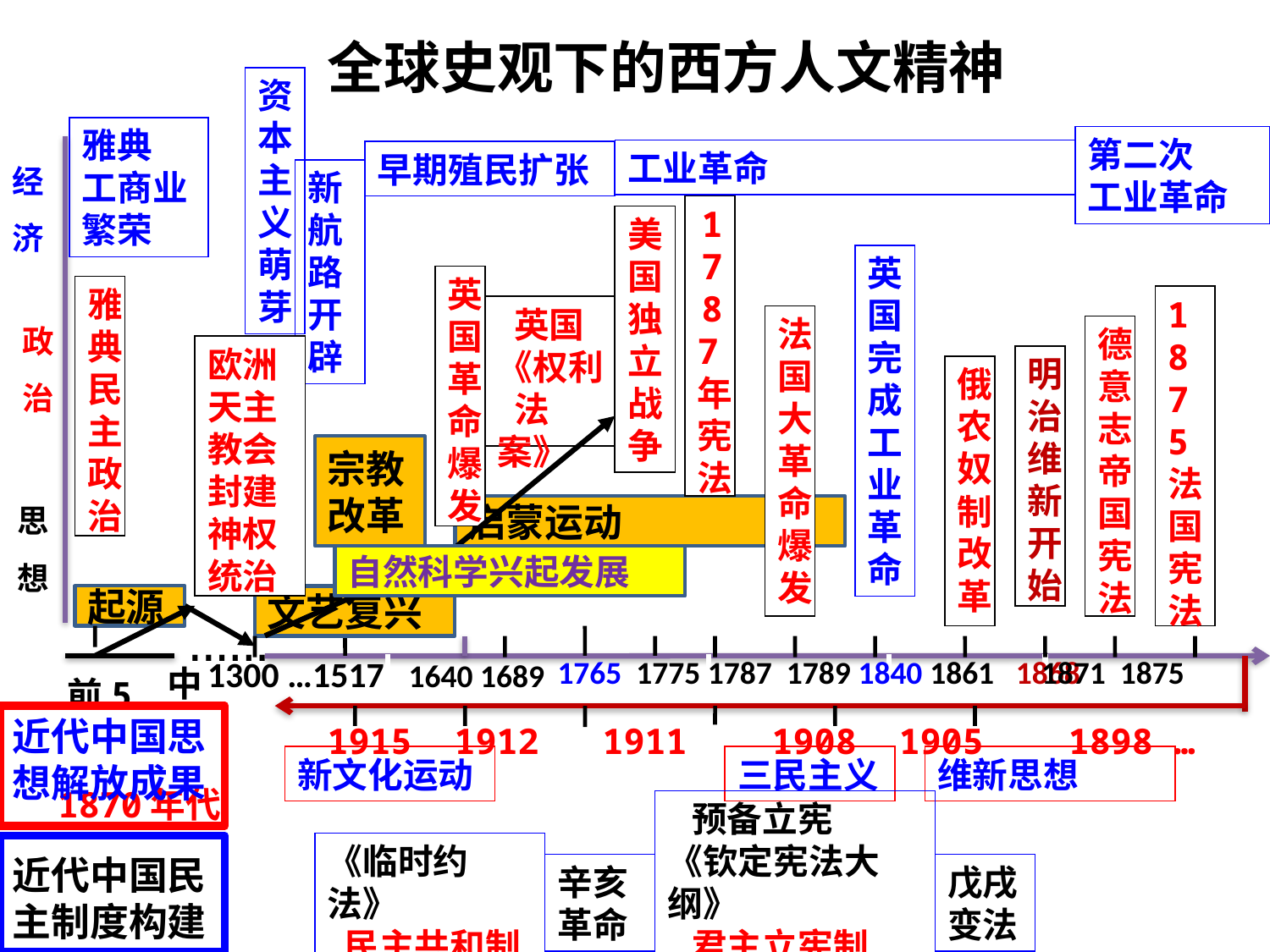

西方人文精神对近代中国的影响
全球史观下的西方人文精神
西方人文精神的发展历程
西方人文精神在世界史中的地位
BC5世纪
资本主义萌芽
雅典
工商业繁荣
第二次
工业革命
经济
政治
思想
工业革命
早期殖民扩张
新航路开辟
1787年宪法
美国独立战争

英国完成工业革命
英国革命爆发
雅典民主政治
1875法国宪法
 英国《权利
 法案》

法国大革命爆发
德意志帝国宪法
欧洲天主教会封建神权统治
明治维新开始
俄农奴制改革

宗教改革
启蒙运动
自然科学兴起发展

起源
文艺复兴
……

1300 …1517   1640 1689
1765  1775 1787  1789 1840
1861   1868
1871  1875
                         1915  1912   1911    1908  1905    1898 …1870年代

中世纪
前5世纪

近代中国思想解放成果

新文化运动
三民主义
维新思想
  预备立宪
《钦定宪法大纲》
  君主立宪制

近代中国民主制度构建
《临时约法》
 民主共和制
辛亥革命
戊戌变法